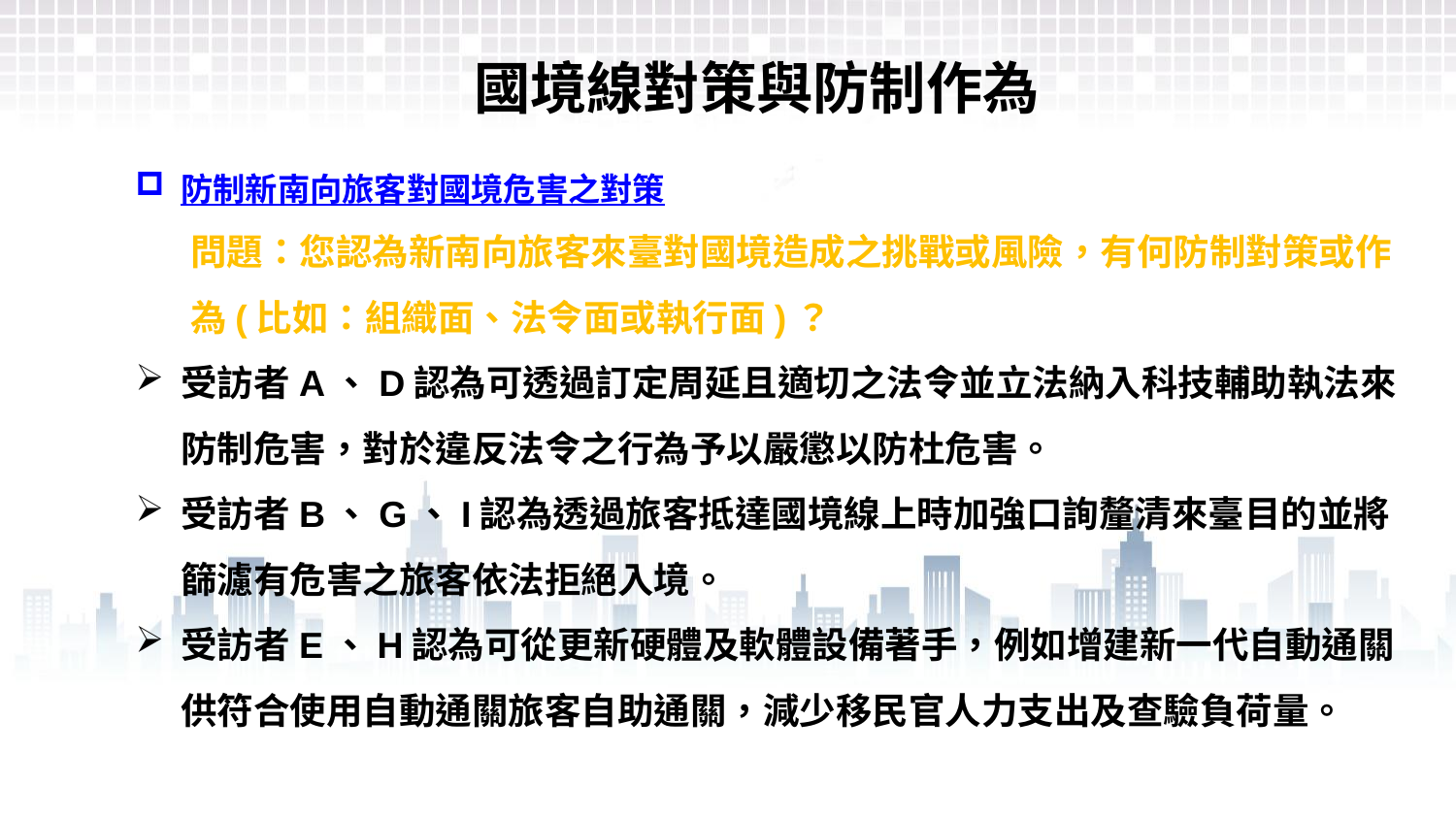

國境線對策與防制作為

防制新南向旅客對國境危害之對策
問題：您認為新南向旅客來臺對國境造成之挑戰或風險，有何防制對策或作為(比如：組織面、法令面或執行面)？
受訪者A、D認為可透過訂定周延且適切之法令並立法納入科技輔助執法來防制危害，對於違反法令之行為予以嚴懲以防杜危害。
受訪者B、G、I認為透過旅客抵達國境線上時加強口詢釐清來臺目的並將篩濾有危害之旅客依法拒絕入境。
受訪者E、H認為可從更新硬體及軟體設備著手，例如增建新一代自動通關供符合使用自動通關旅客自助通關，減少移民官人力支出及查驗負荷量。